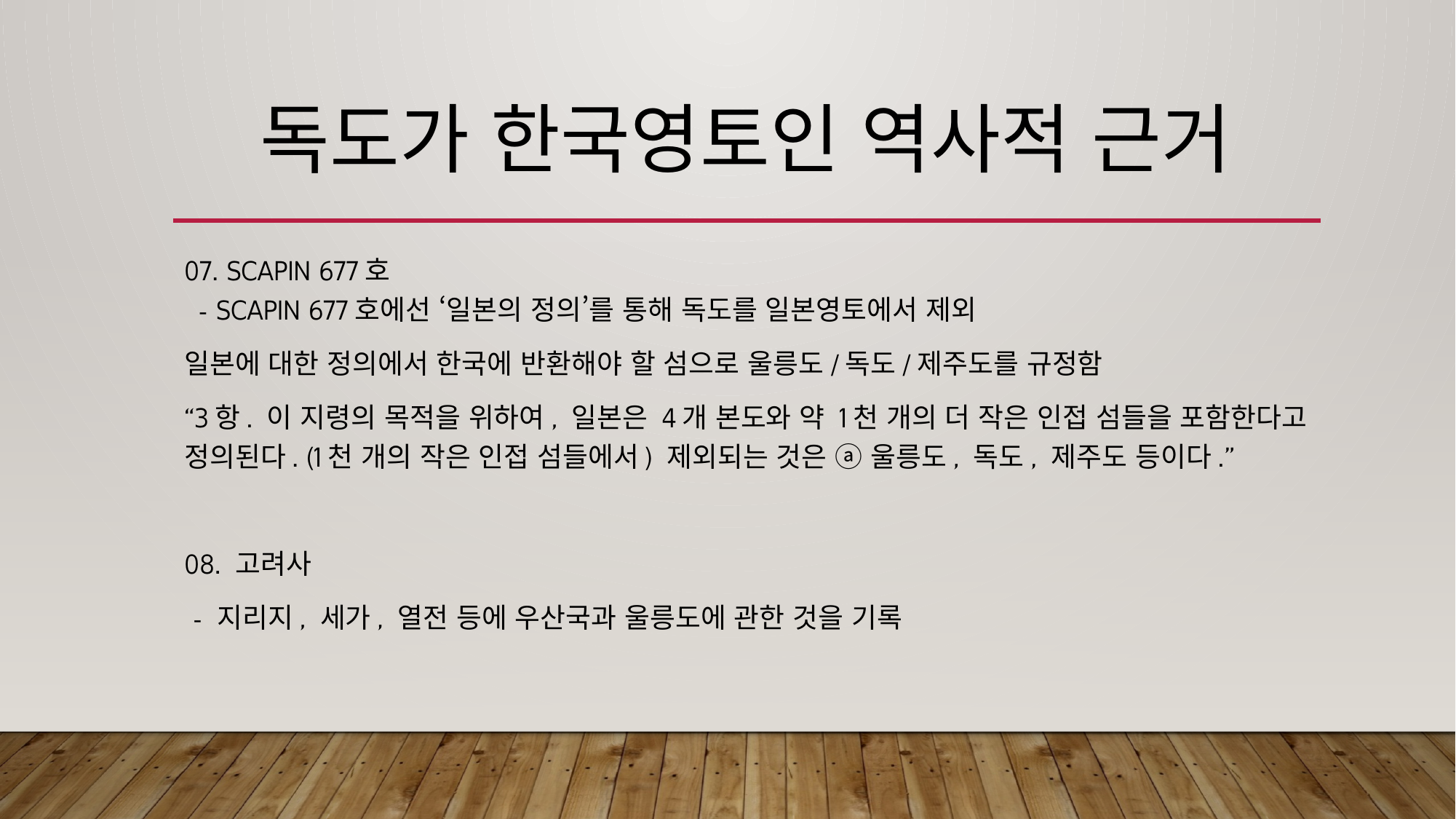

# 독도가 한국영토인 역사적 근거
07. SCAPIN 677호
 - SCAPIN 677호에선 ‘일본의 정의’를 통해 독도를 일본영토에서 제외
일본에 대한 정의에서 한국에 반환해야 할 섬으로 울릉도/독도/제주도를 규정함
“3항. 이 지령의 목적을 위하여, 일본은 4개 본도와 약 1천 개의 더 작은 인접 섬들을 포함한다고 정의된다. (1천 개의 작은 인접 섬들에서) 제외되는 것은 ⓐ 울릉도, 독도, 제주도 등이다.”

08. 고려사
 - 지리지, 세가, 열전 등에 우산국과 울릉도에 관한 것을 기록